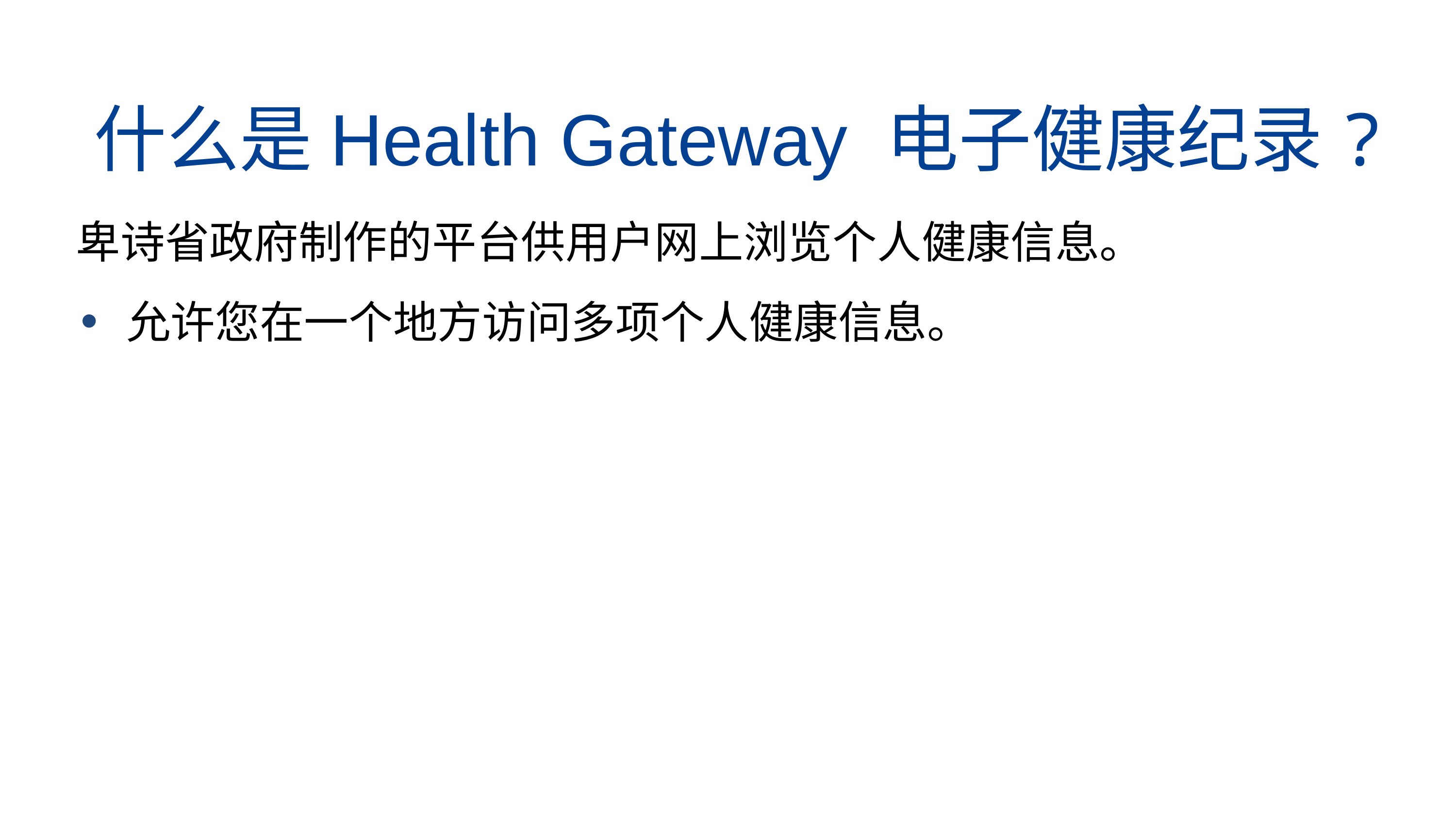

什么是Health Gateway 电子健康纪录?
卑诗省政府制作的平台供用户网上浏览个人健康信息。
允许您在一个地方访问多项个人健康信息。